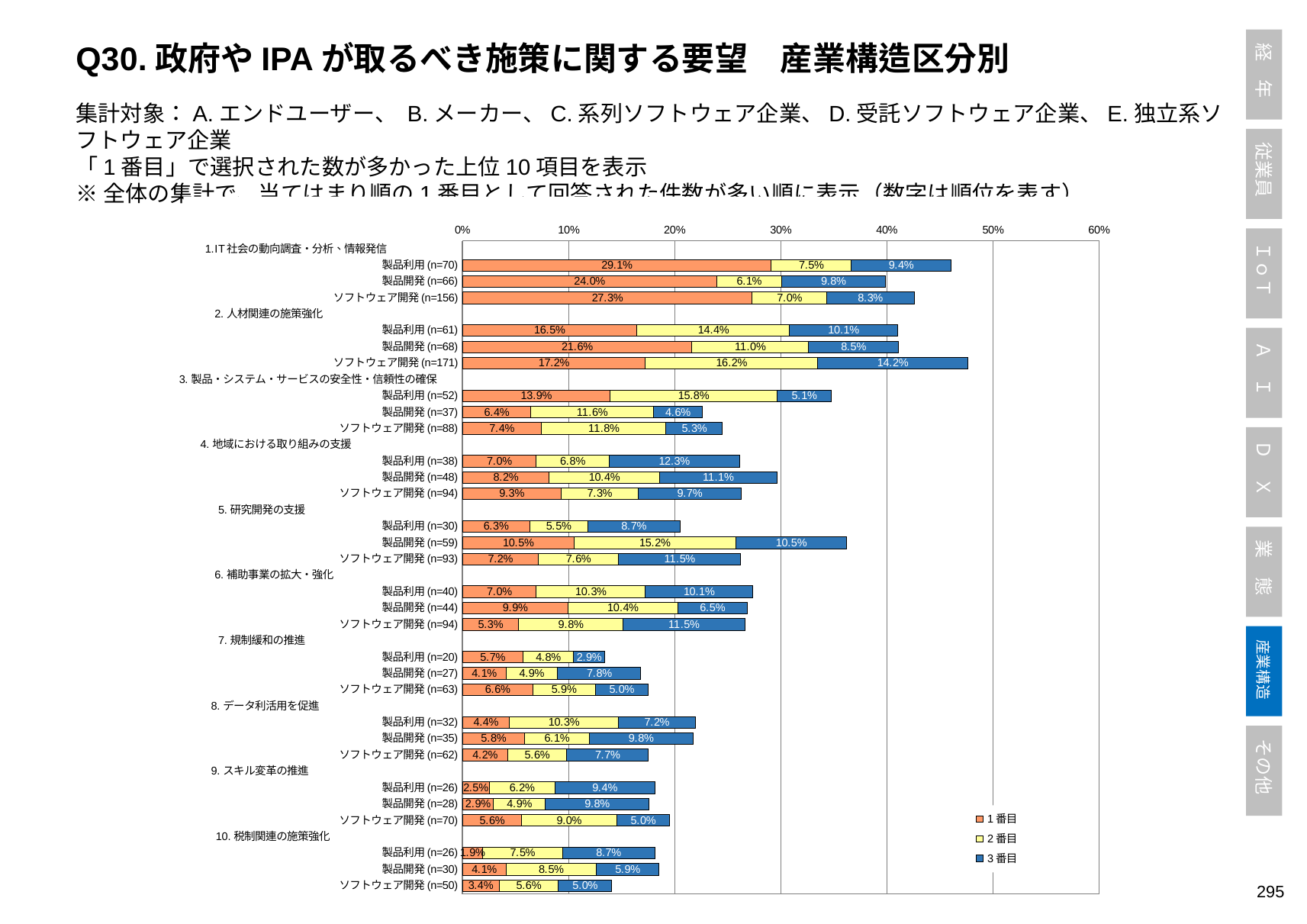

Q30.政府やIPAが取るべき施策に関する要望　産業構造区分別
集計対象：A.エンドユーザー、 B.メーカー、C.系列ソフトウェア企業、D.受託ソフトウェア企業、E.独立系ソフトウェア企業
「1番目」で選択された数が多かった上位10項目を表示
※全体の集計で、当てはまり順の1番目として回答された件数が多い順に表示（数字は順位を表す）

### Chart

| Category | 1番目 | 2番目 | 3番目 |
|---|---|---|---|
| 1.IT社会の動向調査・分析、情報発信 　                 | None | None | None |
| 製品利用(n=70) | 0.2911392405063291 | 0.07534246575342465 | 0.09420289855072464 |
| 製品開発(n=66) | 0.23976608187134502 | 0.06097560975609756 | 0.09803921568627451 |
| ソフトウェア開発(n=156) | 0.27320954907161804 | 0.0700280112044818 | 0.08259587020648967 |
| 2.人材関連の施策強化 　                                   | None | None | None |
| 製品利用(n=61) | 0.16455696202531644 | 0.14383561643835616 | 0.10144927536231885 |
| 製品開発(n=68) | 0.21637426900584794 | 0.10975609756097561 | 0.08496732026143791 |
| ソフトウェア開発(n=171) | 0.1724137931034483 | 0.16246498599439776 | 0.1415929203539823 |
| 3.製品・システム・サービスの安全性・信頼性の確保 　    | None | None | None |
| 製品利用(n=52) | 0.13924050632911392 | 0.15753424657534246 | 0.050724637681159424 |
| 製品開発(n=37) | 0.06432748538011696 | 0.11585365853658537 | 0.0457516339869281 |
| ソフトウェア開発(n=88) | 0.07427055702917772 | 0.11764705882352941 | 0.05309734513274336 |
| 4.地域における取り組みの支援  　                          | None | None | None |
| 製品利用(n=38) | 0.06962025316455696 | 0.0684931506849315 | 0.12318840579710146 |
| 製品開発(n=48) | 0.08187134502923976 | 0.10365853658536585 | 0.1111111111111111 |
| ソフトウェア開発(n=94) | 0.09283819628647215 | 0.07282913165266107 | 0.09734513274336283 |
| 5.研究開発の支援                                            | None | None | None |
| 製品利用(n=30) | 0.06329113924050633 | 0.0547945205479452 | 0.08695652173913043 |
| 製品開発(n=59) | 0.10526315789473684 | 0.1524390243902439 | 0.10457516339869281 |
| ソフトウェア開発(n=93) | 0.07161803713527852 | 0.07563025210084033 | 0.11504424778761062 |
| 6.補助事業の拡大・強化                                    | None | None | None |
| 製品利用(n=40) | 0.06962025316455696 | 0.10273972602739725 | 0.10144927536231885 |
| 製品開発(n=44) | 0.09941520467836257 | 0.10365853658536585 | 0.06535947712418301 |
| ソフトウェア開発(n=94) | 0.05305039787798409 | 0.09803921568627451 | 0.11504424778761062 |
| 7.規制緩和の推進                                            | None | None | None |
| 製品利用(n=20) | 0.056962025316455694 | 0.04794520547945205 | 0.028985507246376812 |
| 製品開発(n=27) | 0.04093567251461988 | 0.04878048780487805 | 0.0784313725490196 |
| ソフトウェア開発(n=63) | 0.06631299734748011 | 0.058823529411764705 | 0.05014749262536873 |
| 8.データ利活用を促進                                        | None | None | None |
| 製品利用(n=32) | 0.04430379746835443 | 0.10273972602739725 | 0.07246376811594203 |
| 製品開発(n=35) | 0.05847953216374269 | 0.06097560975609756 | 0.09803921568627451 |
| ソフトウェア開発(n=62) | 0.042440318302387266 | 0.056022408963585436 | 0.07669616519174041 |
| 9.スキル変革の推進                                           | None | None | None |
| 製品利用(n=26) | 0.02531645569620253 | 0.06164383561643835 | 0.09420289855072464 |
| 製品開発(n=28) | 0.029239766081871343 | 0.04878048780487805 | 0.09803921568627451 |
| ソフトウェア開発(n=70) | 0.05570291777188329 | 0.0896358543417367 | 0.05014749262536873 |
| 10.税制関連の施策強化                                     | None | None | None |
| 製品利用(n=26) | 0.0189873417721519 | 0.07534246575342465 | 0.08695652173913043 |
| 製品開発(n=30) | 0.04093567251461988 | 0.08536585365853659 | 0.058823529411764705 |
| ソフトウェア開発(n=50) | 0.034482758620689655 | 0.056022408963585436 | 0.05014749262536873 |
295